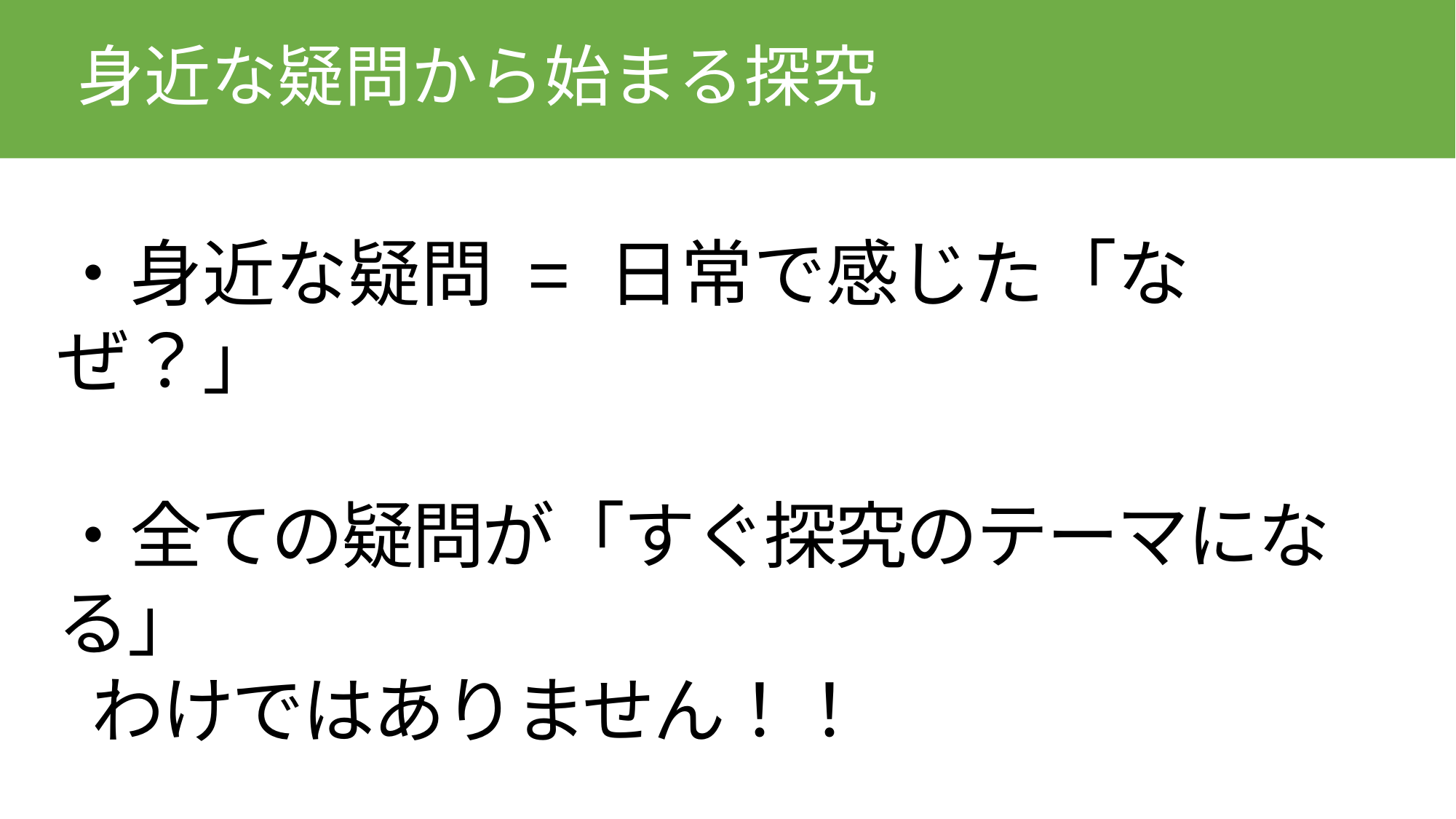

# 身近な疑問から始まる探究
・身近な疑問 = 日常で感じた「なぜ？」

・全ての疑問が「すぐ探究のテーマになる」
 わけではありません！！